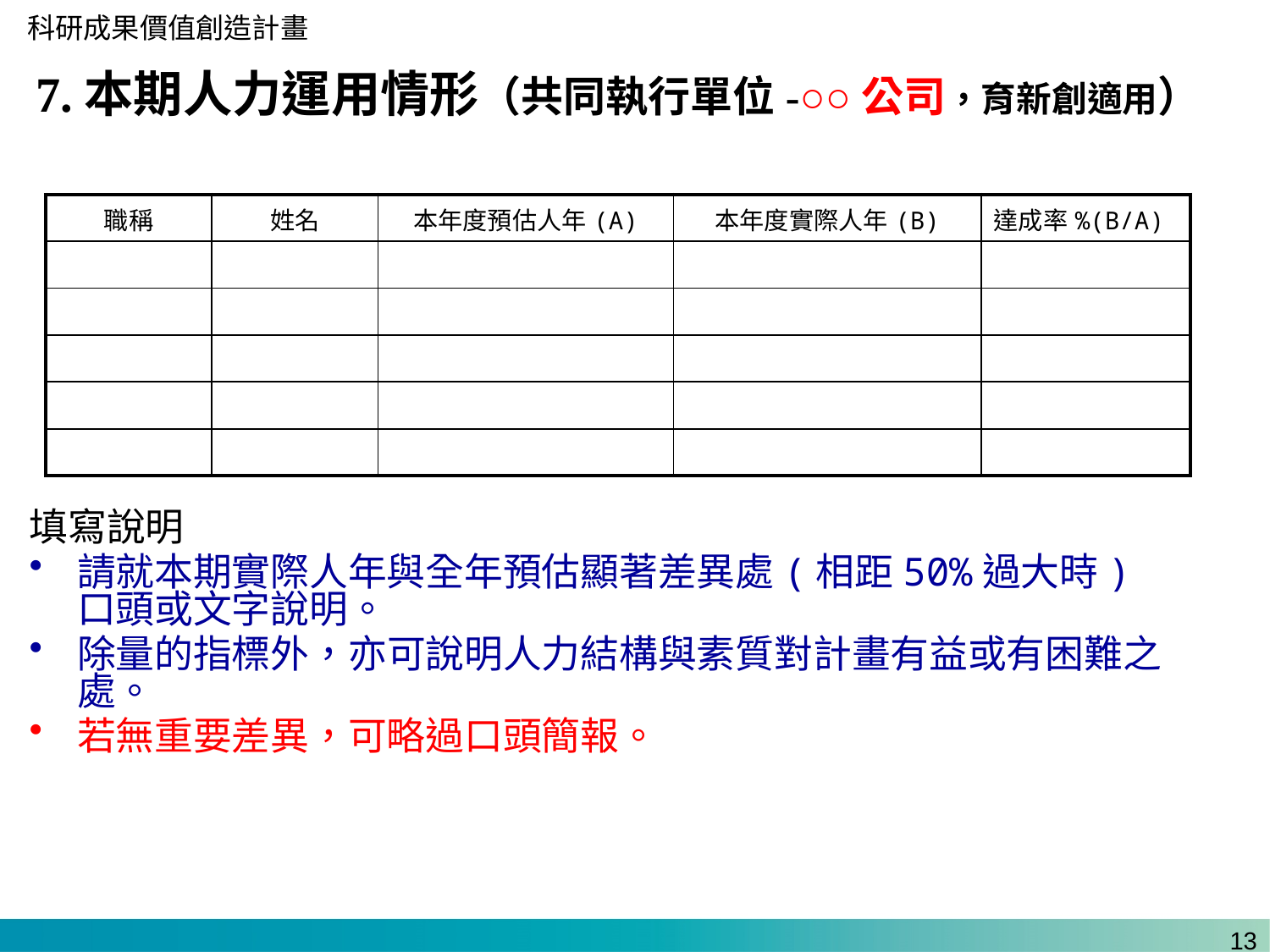

7.本期人力運用情形（共同執行單位-○○公司，育新創適用）
| 職稱 | 姓名 | 本年度預估人年(A) | 本年度實際人年(B) | 達成率%(B/A) |
| --- | --- | --- | --- | --- |
|  |  |  |  |  |
|  |  |  |  |  |
|  |  |  |  |  |
|  |  |  |  |  |
|  |  |  |  |  |

填寫說明
請就本期實際人年與全年預估顯著差異處(相距50%過大時)口頭或文字說明。
除量的指標外，亦可說明人力結構與素質對計畫有益或有困難之處。
若無重要差異，可略過口頭簡報。
13